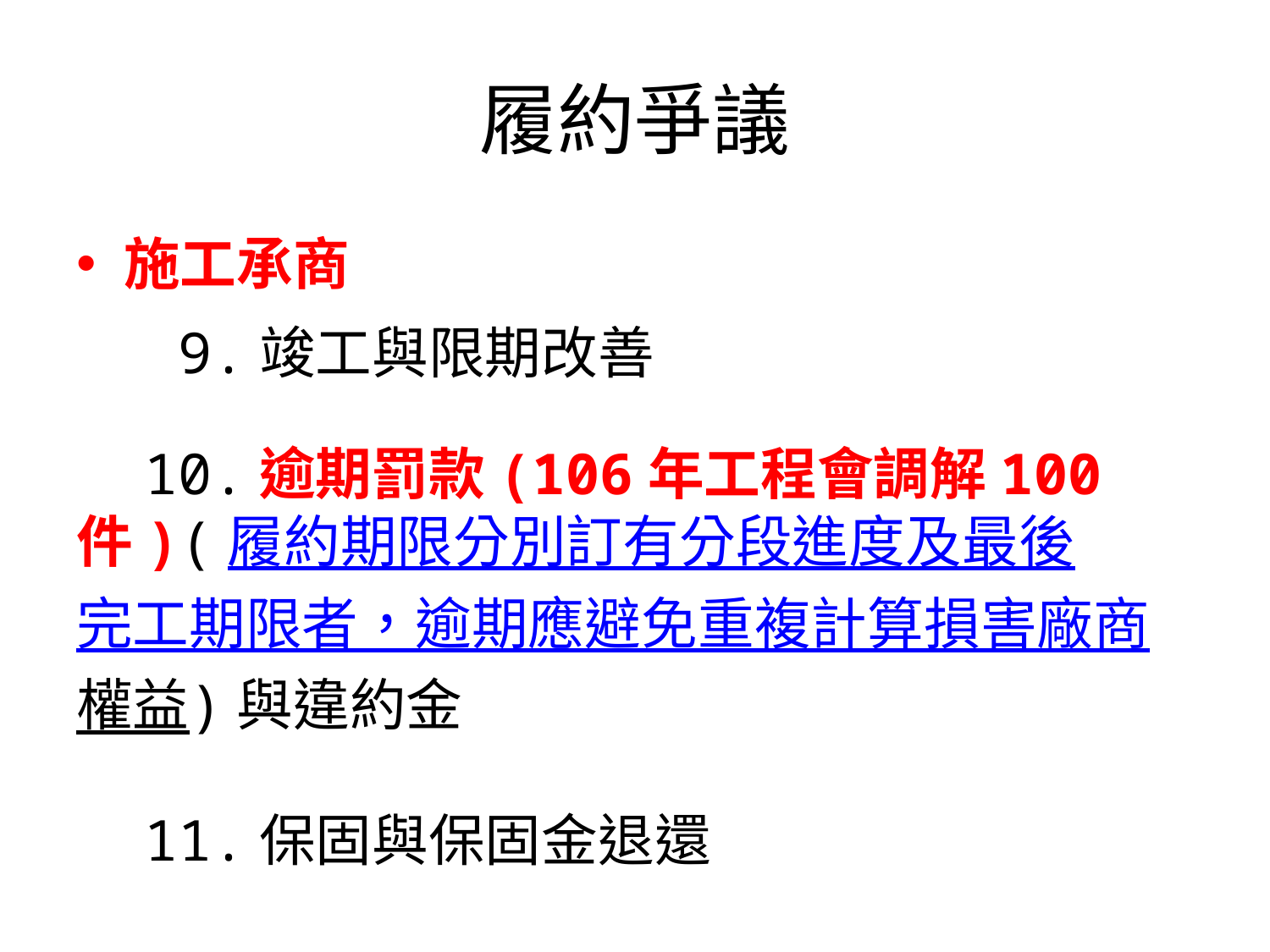

# 履約爭議
施工承商
   9.竣工與限期改善
  10.逾期罰款(106年工程會調解100件)(履約期限分別訂有分段進度及最後完工期限者，逾期應避免重複計算損害廠商權益)與違約金
  11.保固與保固金退還